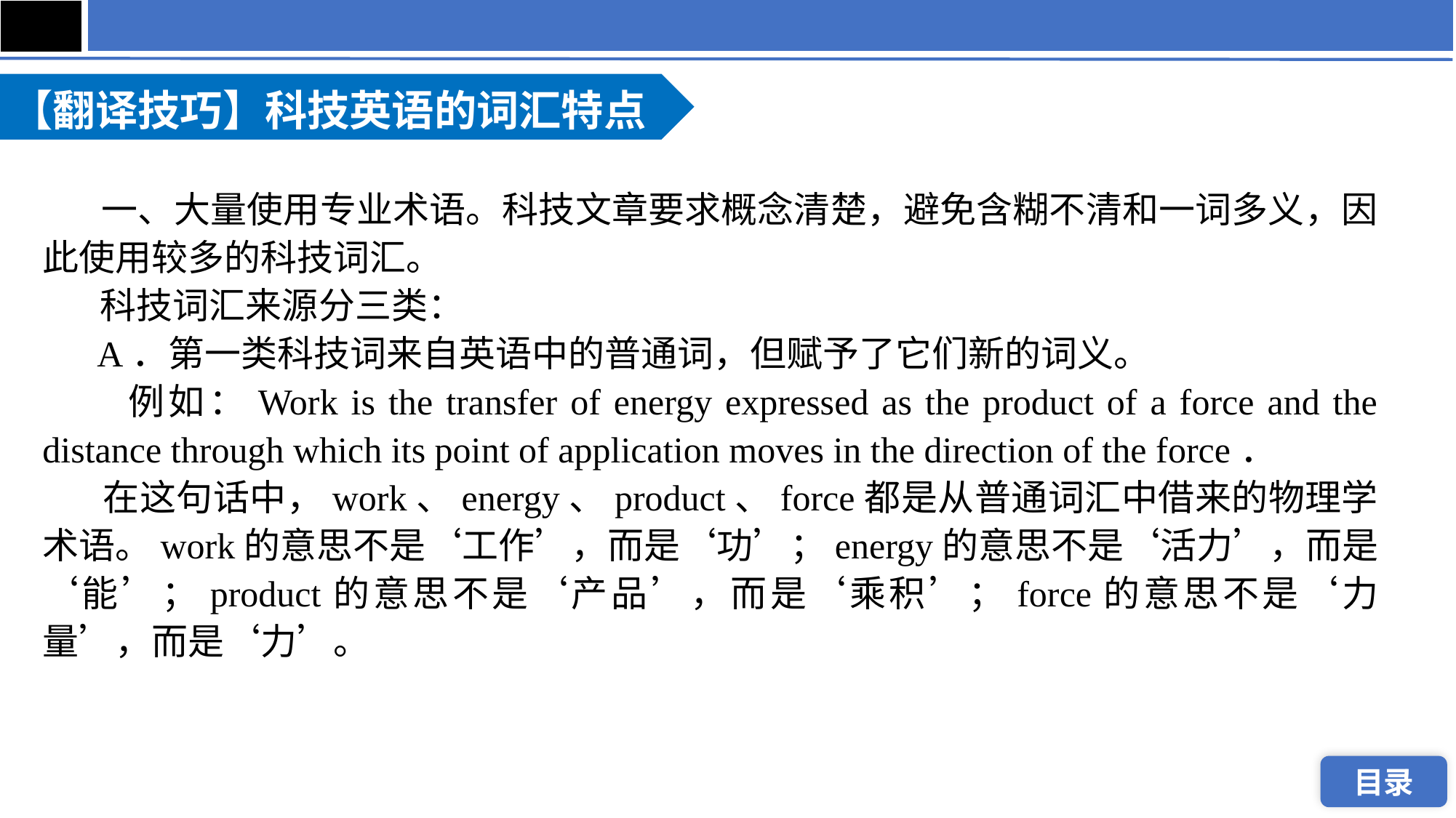

【翻译技巧】科技英语的词汇特点
      一、大量使用专业术语。科技文章要求概念清楚，避免含糊不清和一词多义，因此使用较多的科技词汇。
      科技词汇来源分三类：
      A．第一类科技词来自英语中的普通词，但赋予了它们新的词义。
      例如：Work is the transfer of energy expressed as the product of a force and the distance through which its point of application moves in the direction of the force．
      在这句话中，work、energy、product、force都是从普通词汇中借来的物理学术语。work的意思不是‘工作’，而是‘功’；energy的意思不是‘活力’，而是‘能’；product的意思不是‘产品’，而是‘乘积’；force的意思不是‘力量’，而是‘力’。